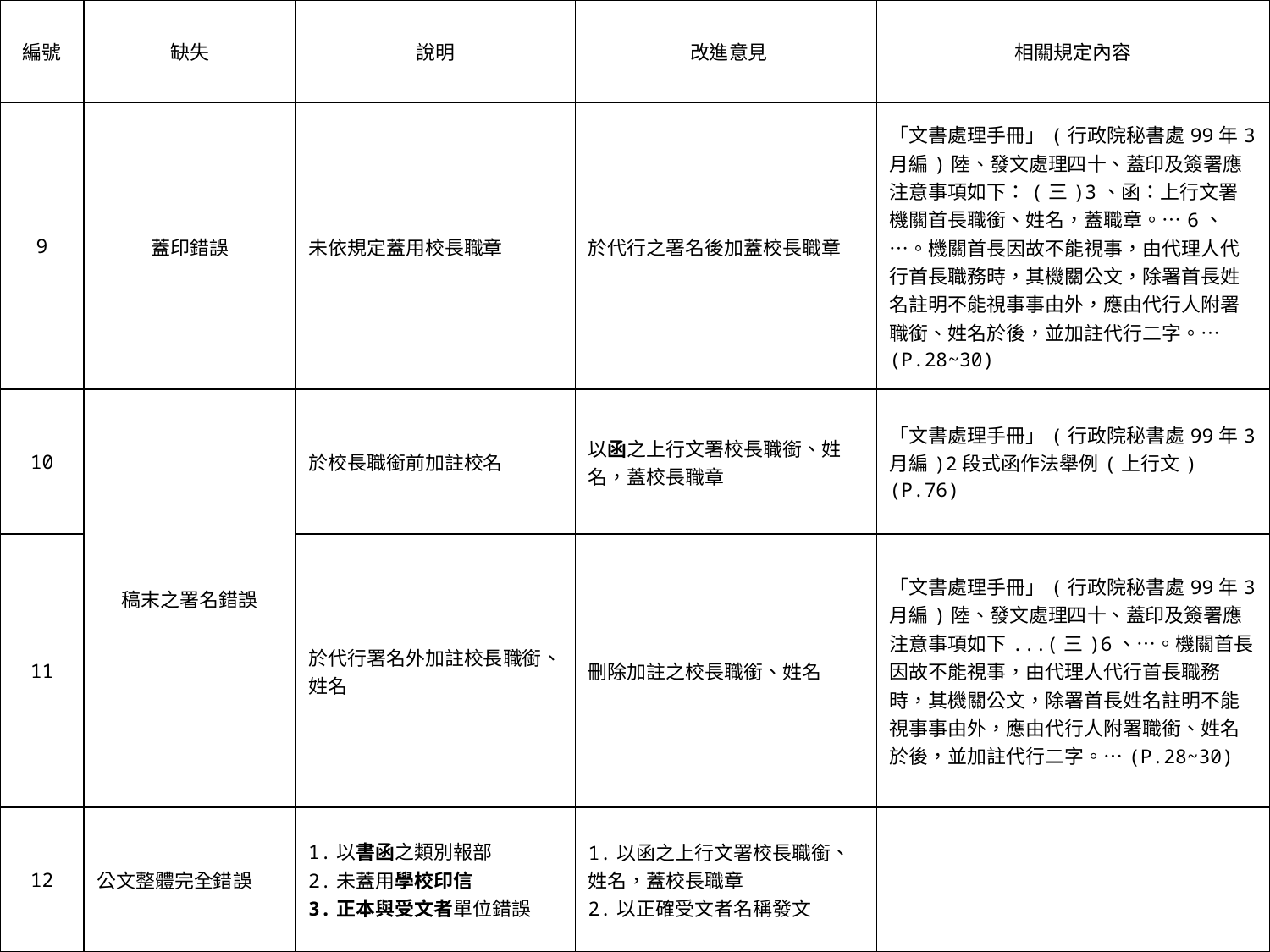

| 編號 | 缺失 | 說明 | 改進意見 | 相關規定內容 |
| --- | --- | --- | --- | --- |
| 9 | 蓋印錯誤 | 未依規定蓋用校長職章 | 於代行之署名後加蓋校長職章 | 「文書處理手冊」(行政院秘書處99年3月編)陸、發文處理四十、蓋印及簽署應注意事項如下：(三)3、函：上行文署機關首長職銜、姓名，蓋職章。…6、…。機關首長因故不能視事，由代理人代行首長職務時，其機關公文，除署首長姓名註明不能視事事由外，應由代行人附署職銜、姓名於後，並加註代行二字。…(P.28~30) |
| 10 | 稿末之署名錯誤 | 於校長職銜前加註校名 | 以函之上行文署校長職銜、姓名，蓋校長職章 | 「文書處理手冊」(行政院秘書處99年3月編)2段式函作法舉例(上行文)(P.76) |
| 11 |  | 於代行署名外加註校長職銜、姓名 | 刪除加註之校長職銜、姓名 | 「文書處理手冊」(行政院秘書處99年3月編)陸、發文處理四十、蓋印及簽署應注意事項如下...(三)6、…。機關首長因故不能視事，由代理人代行首長職務時，其機關公文，除署首長姓名註明不能視事事由外，應由代行人附署職銜、姓名於後，並加註代行二字。…(P.28~30) |
| 12 | 公文整體完全錯誤 | 1.以書函之類別報部 2.未蓋用學校印信 3.正本與受文者單位錯誤 | 1.以函之上行文署校長職銜、姓名，蓋校長職章 2.以正確受文者名稱發文 |  |